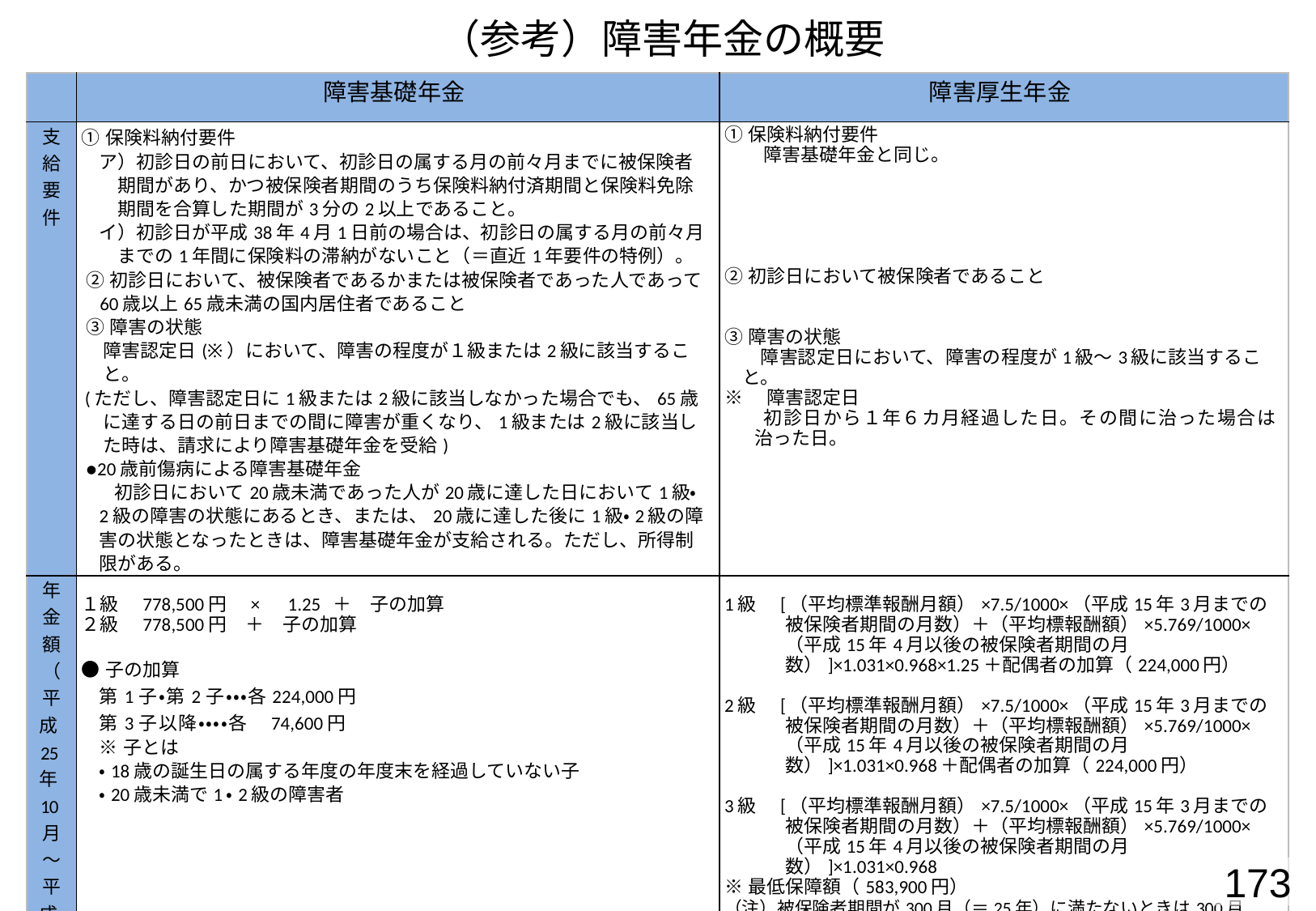

（参考）障害年金の概要
|  | 障害基礎年金 | 障害厚生年金 |
| --- | --- | --- |
| 支給要件 | ①保険料納付要件 ア）初診日の前日において、初診日の属する月の前々月までに被保険者期間があり、かつ被保険者期間のうち保険料納付済期間と保険料免除期間を合算した期間が3分の2以上であること。 イ）初診日が平成38年4月1日前の場合は、初診日の属する月の前々月までの1年間に保険料の滞納がないこと（＝直近1年要件の特例）。  ②初診日において、被保険者であるかまたは被保険者であった人であって60歳以上65歳未満の国内居住者であること  ③障害の状態 　障害認定日(※）において、障害の程度が１級または2級に該当すること。 (ただし、障害認定日に1級または2級に該当しなかった場合でも、65歳に達する日の前日までの間に障害が重くなり、1級または2級に該当した時は、請求により障害基礎年金を受給)  ●20歳前傷病による障害基礎年金 初診日において20歳未満であった人が20歳に達した日において1級・2級の障害の状態にあるとき、または、20歳に達した後に1級・2級の障害の状態となったときは、障害基礎年金が支給される。ただし、所得制限がある。 | ①保険料納付要件 　障害基礎年金と同じ。   ②初診日において被保険者であること ③障害の状態 　障害認定日において、障害の程度が1級～3級に該当すること。 ※　障害認定日 　　初診日から１年６カ月経過した日。その間に治った場合は治った日。 |
| 年金額（平成25年10月～平成26年３月） | １級　778,500円　×　1.25 ＋　子の加算 ２級　778,500円　＋　子の加算   ●子の加算 第1子・第2子・・・各224,000円 第3子以降・・・・各　74,600円 ※子とは ・18歳の誕生日の属する年度の年度末を経過していない子 ・20歳未満で1・2級の障害者 | 1級　[（平均標準報酬月額）×7.5/1000×（平成15年3月までの被保険者期間の月数）＋（平均標報酬額）×5.769/1000×（平成15年4月以後の被保険者期間の月数）]×1.031×0.968×1.25＋配偶者の加算（224,000円）   2級　[（平均標準報酬月額）×7.5/1000×（平成15年3月までの被保険者期間の月数）＋（平均標報酬額）×5.769/1000×（平成15年4月以後の被保険者期間の月数）]×1.031×0.968＋配偶者の加算（224,000円）   3級　[（平均標準報酬月額）×7.5/1000×（平成15年3月までの被保険者期間の月数）＋（平均標報酬額）×5.769/1000×（平成15年4月以後の被保険者期間の月数）]×1.031×0.968 ※最低保障額（583,900円） （注）被保険者期間が300月（＝25年）に満たないときは300月（＝25年） |
173